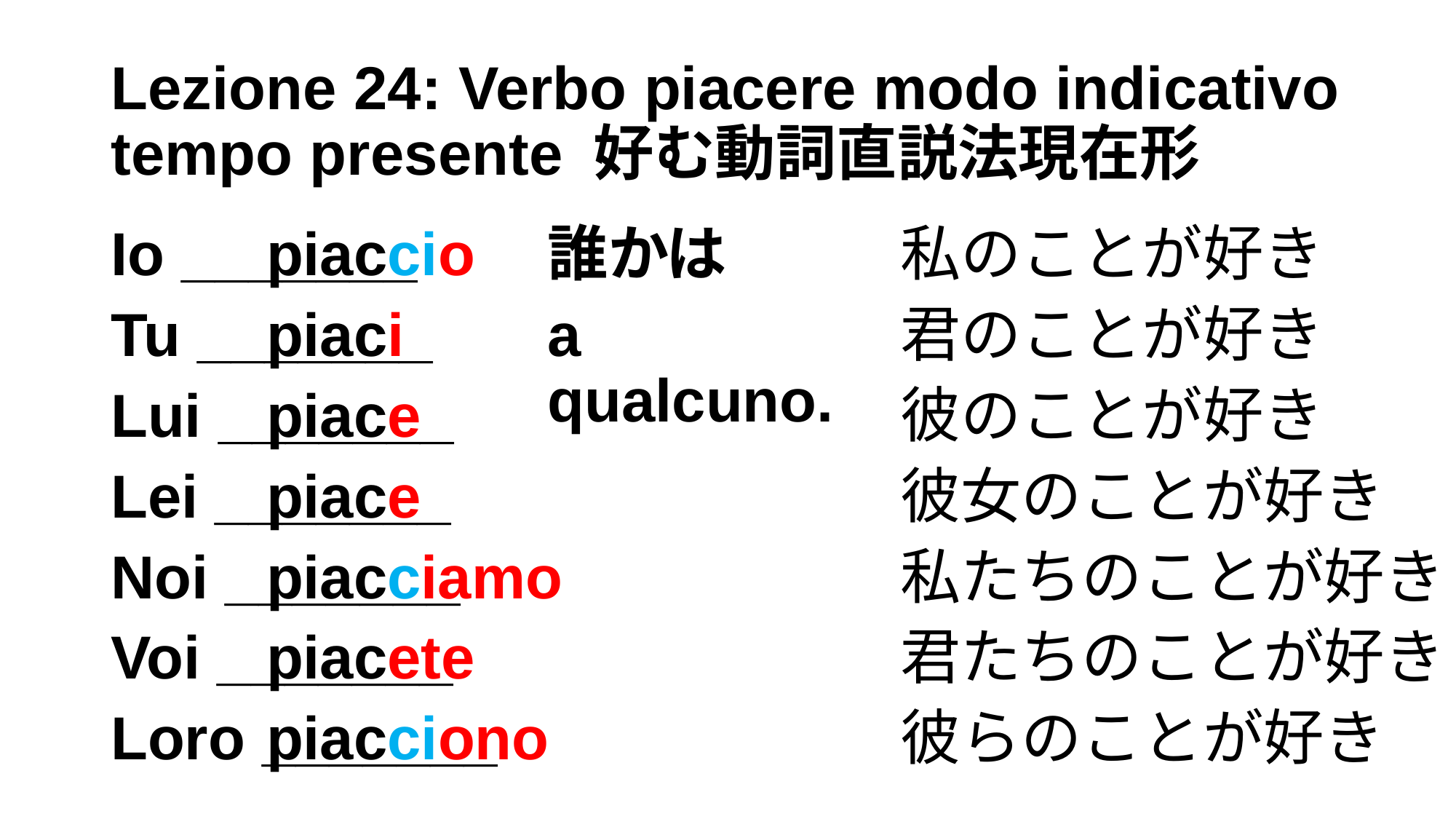

# Lezione 24: Verbo piacere modo indicativo tempo presente 好む動詞直説法現在形
Io _______
Tu _______
Lui _______
Lei _______
Noi _______
Voi _______
Loro _______

piaccio
piaci
piace
piace
piacciamo
piacete
piacciono

誰かは
a qualcuno.
私のことが好き
君のことが好き
彼のことが好き
彼女のことが好き
私たちのことが好き
君たちのことが好き
彼らのことが好き